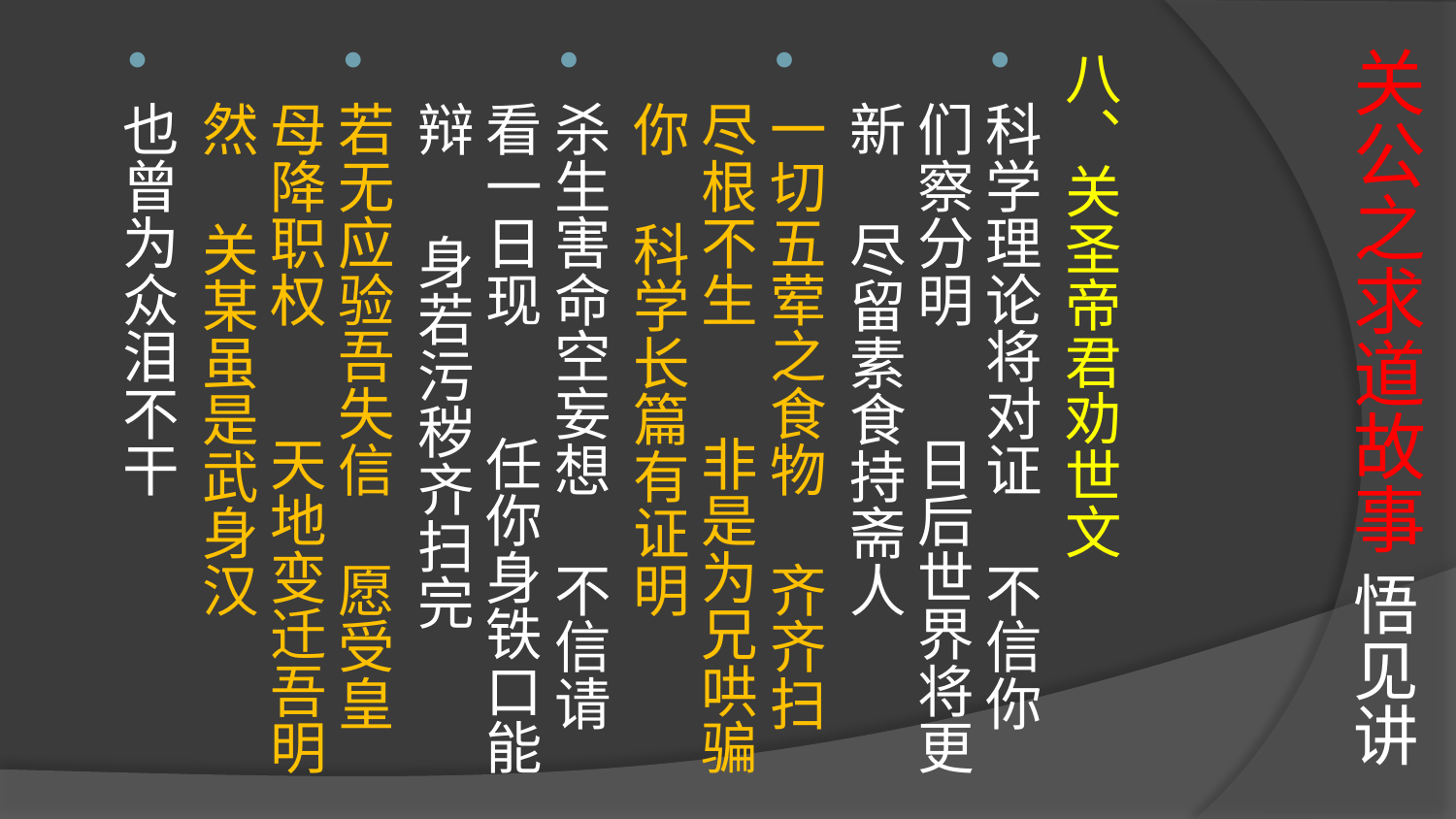

# 关公之求道故事 悟见讲
八、关圣帝君劝世文
科学理论将对证     不信你们察分明　    日后世界将更新     尽留素食持斋人
一切五荤之食物     齐齐扫尽根不生　    非是为兄哄骗你     科学长篇有证明
杀生害命空妄想     不信请看一日现　    任你身铁口能辩      身若污秽齐扫完
若无应验吾失信     愿受皇母降职权　    天地变迁吾明然     关某虽是武身汉
也曾为众泪不干